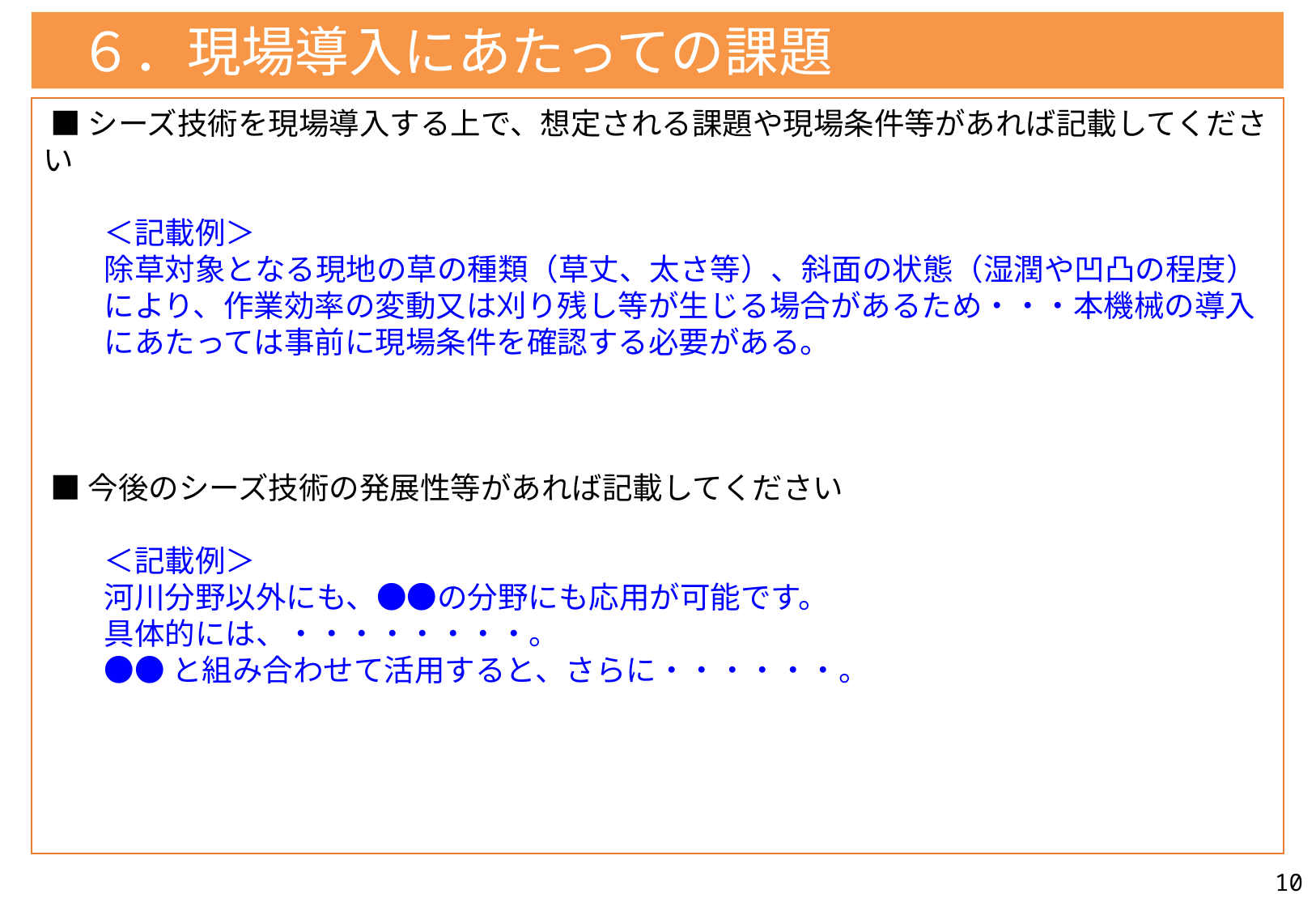

６．現場導入にあたっての課題
 ■シーズ技術を現場導入する上で、想定される課題や現場条件等があれば記載してください
＜記載例＞
除草対象となる現地の草の種類（草丈、太さ等）、斜面の状態（湿潤や凹凸の程度）により、作業効率の変動又は刈り残し等が生じる場合があるため・・・本機械の導入にあたっては事前に現場条件を確認する必要がある。

 ■今後のシーズ技術の発展性等があれば記載してください

＜記載例＞
河川分野以外にも、●●の分野にも応用が可能です。
具体的には、・・・・・・・・。
●●と組み合わせて活用すると、さらに・・・・・・。
10